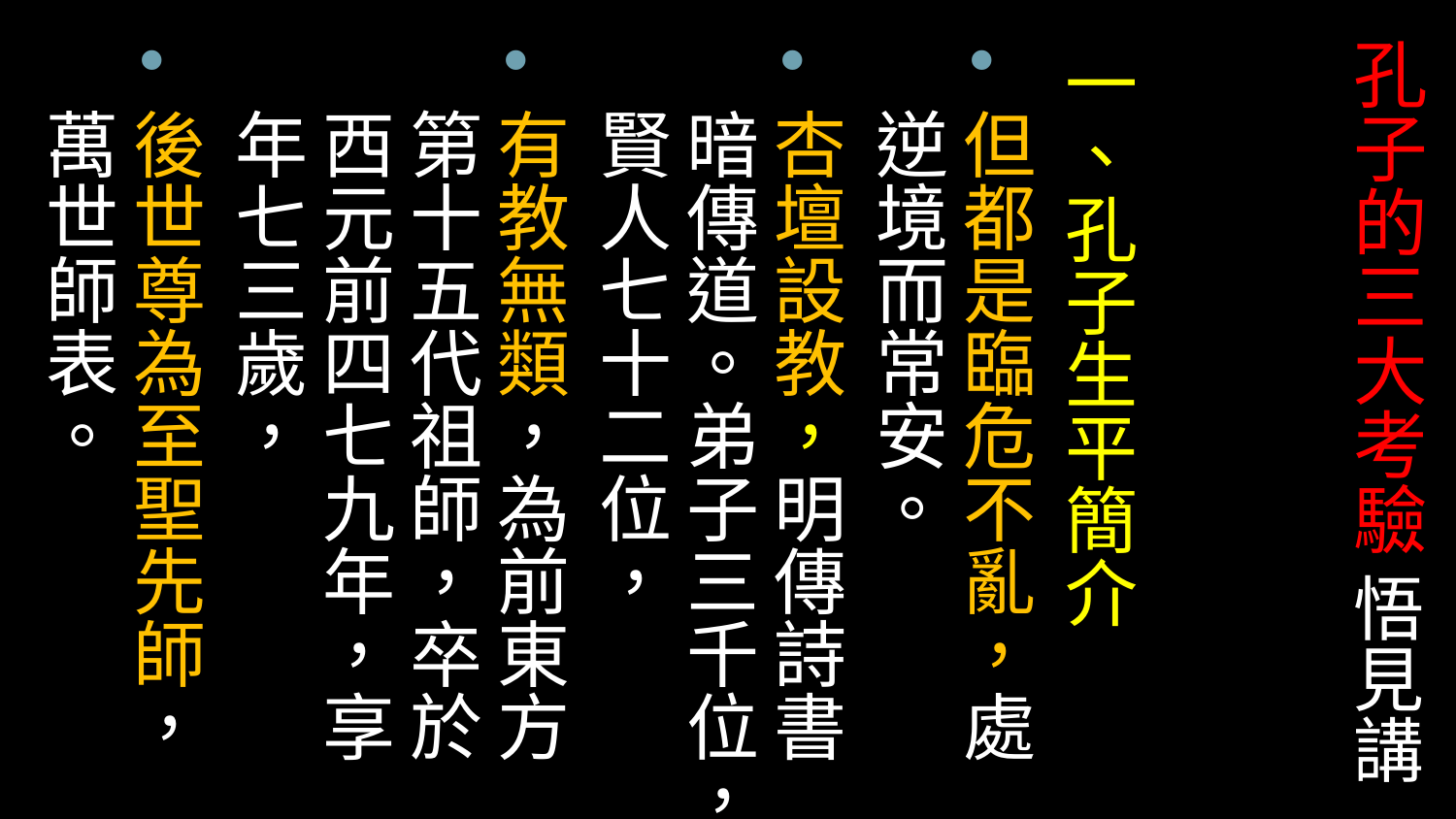

一、孔子生平簡介
但都是臨危不亂，處逆境而常安。
杏壇設教，明傳詩書暗傳道。弟子三千位，賢人七十二位，
有教無類，為前東方第十五代祖師，卒於西元前四七九年，享年七三歲，
後世尊為至聖先師，萬世師表。
# 孔子的三大考驗 悟見講